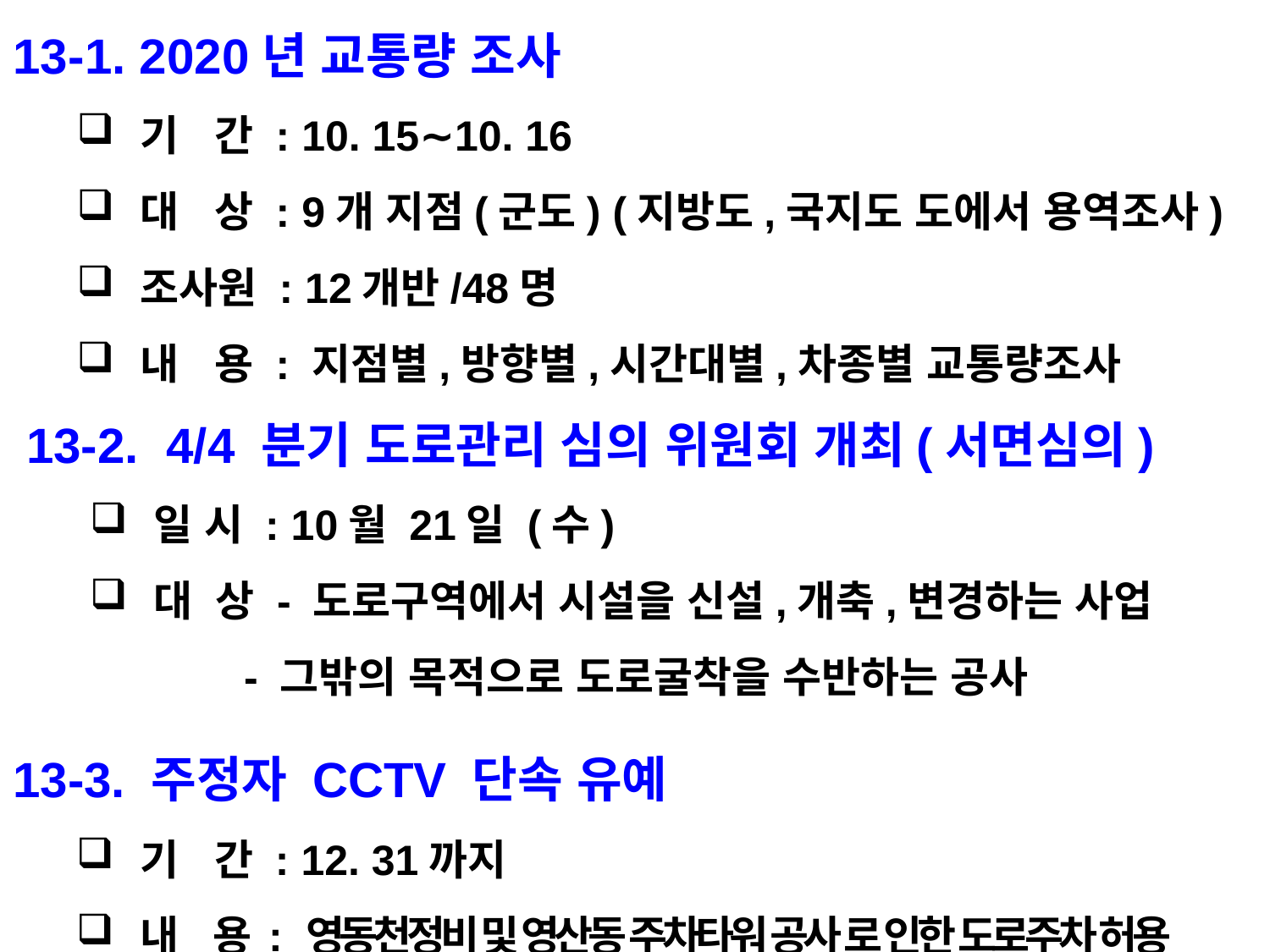

13-1. 2020년 교통량 조사
기   간 : 10. 15∼10. 16
대   상 : 9개 지점(군도) (지방도,국지도 도에서 용역조사)
조사원 : 12개반/48명
내   용 : 지점별,방향별,시간대별,차종별 교통량조사

13-2.  4/4 분기 도로관리 심의 위원회 개최(서면심의)
일 시 : 10월 21일 (수)
대  상 - 도로구역에서 시설을 신설,개축,변경하는 사업
             - 그밖의 목적으로 도로굴착을 수반하는 공사

13-3. 주정자 CCTV 단속 유예
기   간 : 12. 31까지
내      용 :  영동천정비 및 영산동 주차타워 공사 로 인한 도로주차 허용